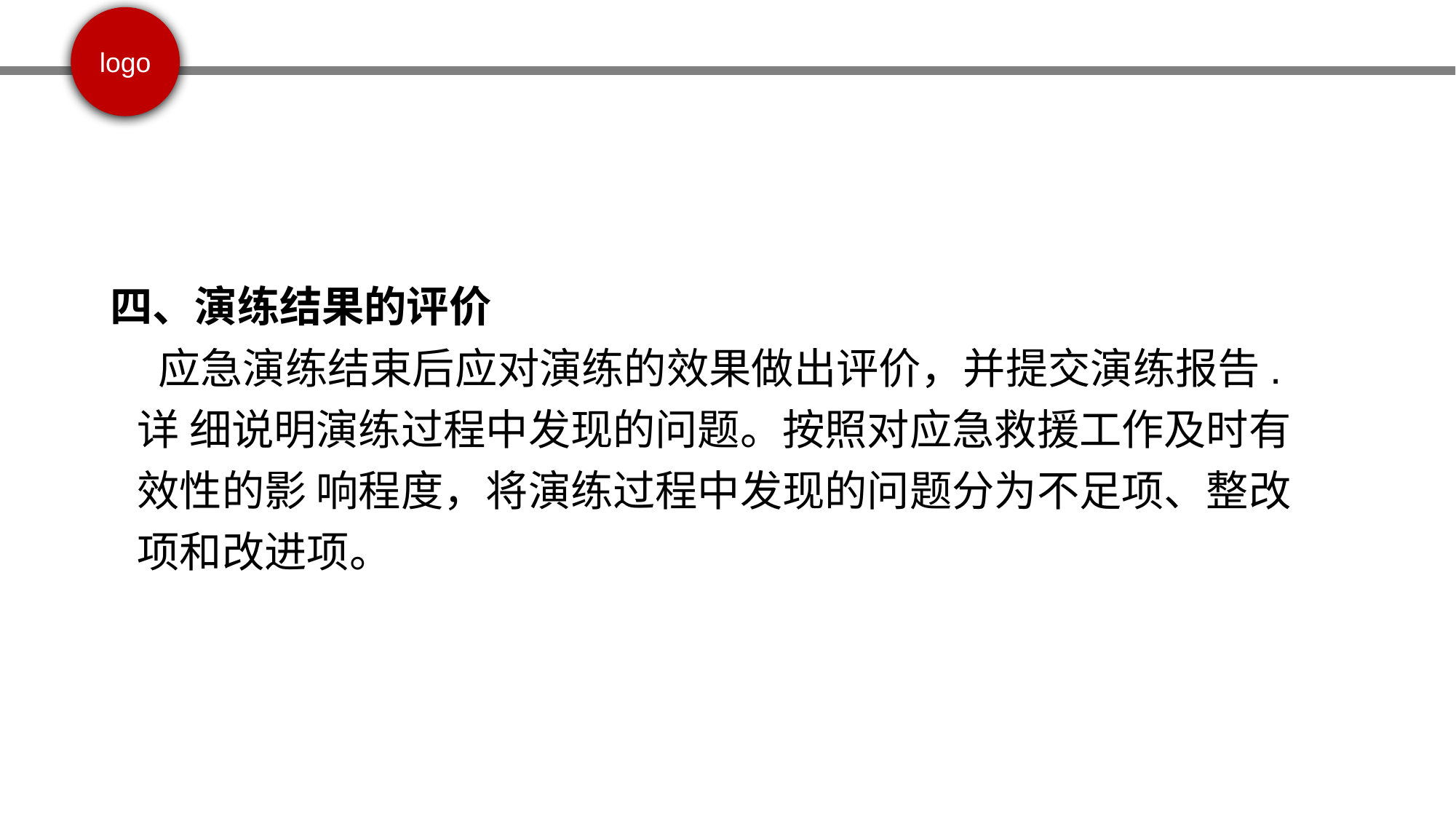

四、演练结果的评价
    应急演练结束后应对演练的效果做出评价，并提交演练报告.详 细说明演练过程中发现的问题。按照对应急救援工作及时有效性的影 响程度，将演练过程中发现的问题分为不足项、整改项和改进项。